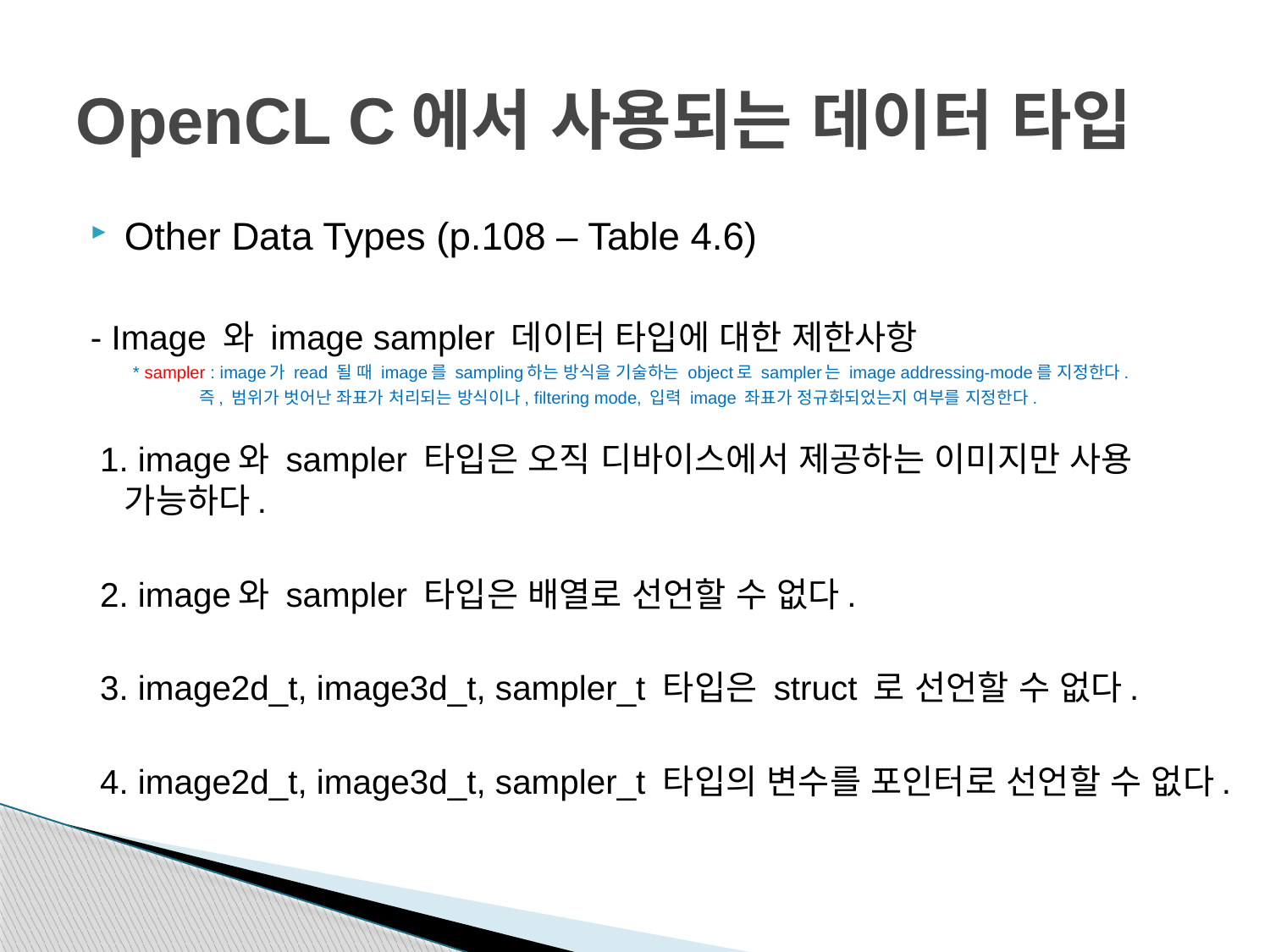

# OpenCL C에서 사용되는 데이터 타입
Other Data Types (p.108 – Table 4.6)

- Image 와 image sampler 데이터 타입에 대한 제한사항
 * sampler : image가 read 될 때 image를 sampling하는 방식을 기술하는 object로 sampler는 image addressing-mode를 지정한다.
              즉, 범위가 벗어난 좌표가 처리되는 방식이나, filtering mode, 입력 image 좌표가 정규화되었는지 여부를 지정한다.

 1. image와 sampler 타입은 오직 디바이스에서 제공하는 이미지만 사용 가능하다.

 2. image와 sampler 타입은 배열로 선언할 수 없다.

 3. image2d_t, image3d_t, sampler_t 타입은 struct 로 선언할 수 없다.

 4. image2d_t, image3d_t, sampler_t 타입의 변수를 포인터로 선언할 수 없다.